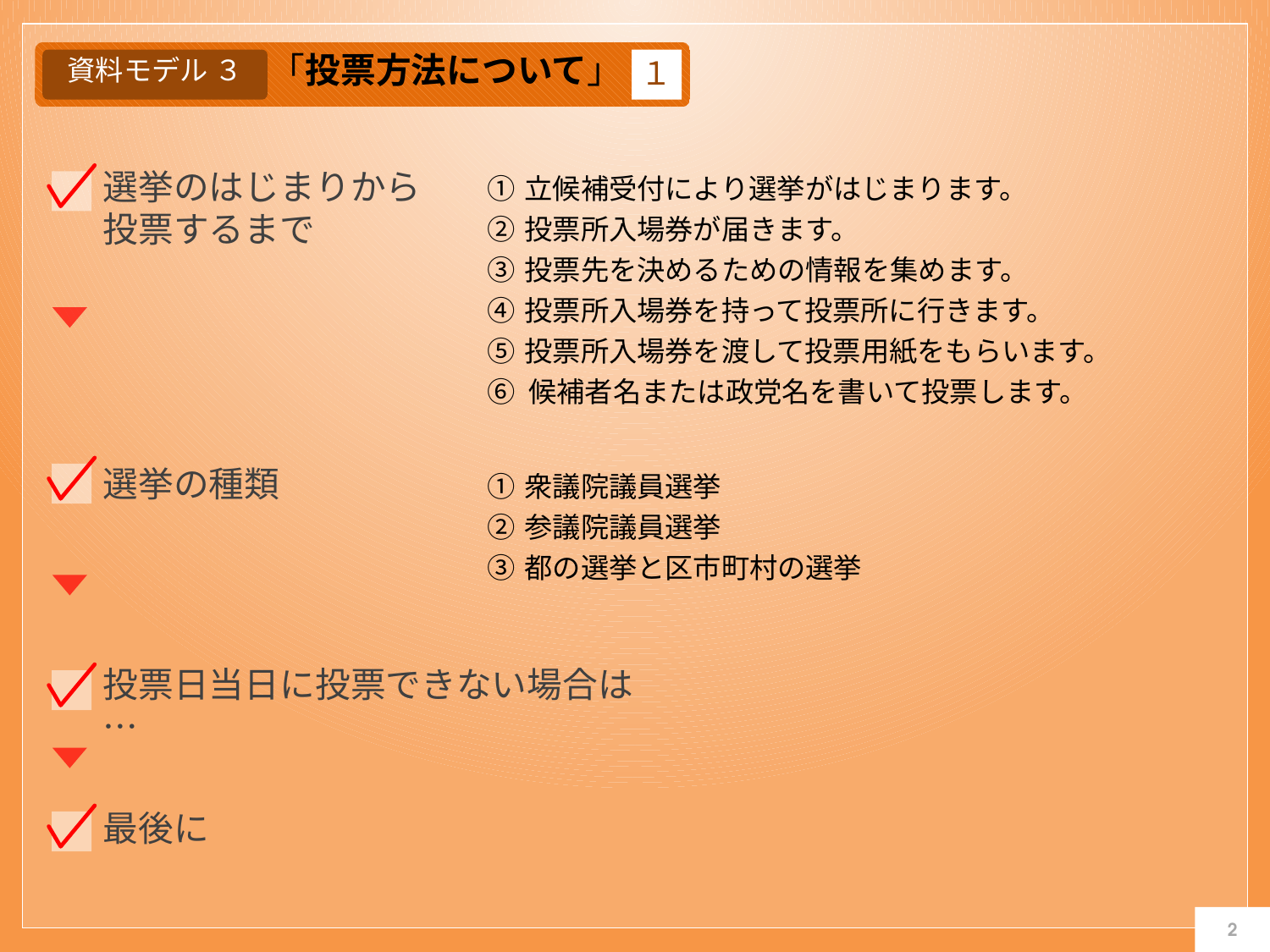

資料モデル ３
「投票方法について」
１
選挙のはじまりから
投票するまで
①	立候補受付により選挙がはじまります。
②	投票所入場券が届きます。
③	投票先を決めるための情報を集めます。
④	投票所入場券を持って投票所に行きます。
⑤	投票所入場券を渡して投票用紙をもらいます。
⑥ 候補者名または政党名を書いて投票します。

選挙の種類
①	衆議院議員選挙
②	参議院議員選挙
③	都の選挙と区市町村の選挙

投票日当日に投票できない場合は…

最後に

2